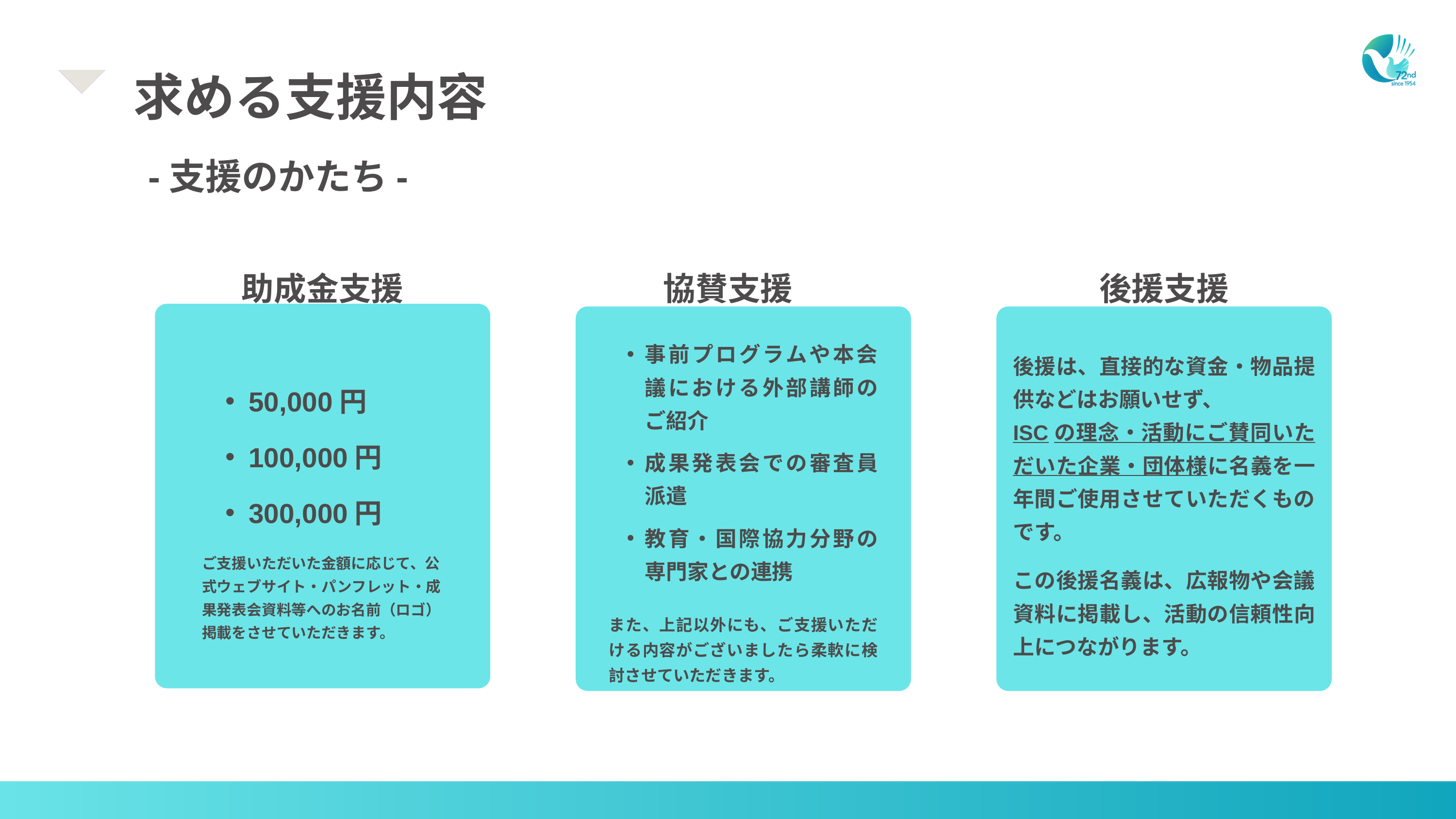

求める支援内容

-支援のかたち-
助成金支援
協賛支援
後援支援

事前プログラムや本会議における外部講師のご紹介

成果発表会での審査員派遣

教育・国際協力分野の専門家との連携

また、上記以外にも、ご支援いただける内容がございましたら柔軟に検討させていただきます。

後援は、直接的な資金・物品提供などはお願いせず、
ISCの理念・活動にご賛同いただいた企業・団体様に名義を一年間ご使用させていただくものです。

この後援名義は、広報物や会議資料に掲載し、活動の信頼性向上につながります。

50,000円

100,000円

300,000円

ご支援いただいた金額に応じて、公式ウェブサイト・パンフレット・成果発表会資料等へのお名前（ロゴ）掲載をさせていただきます。